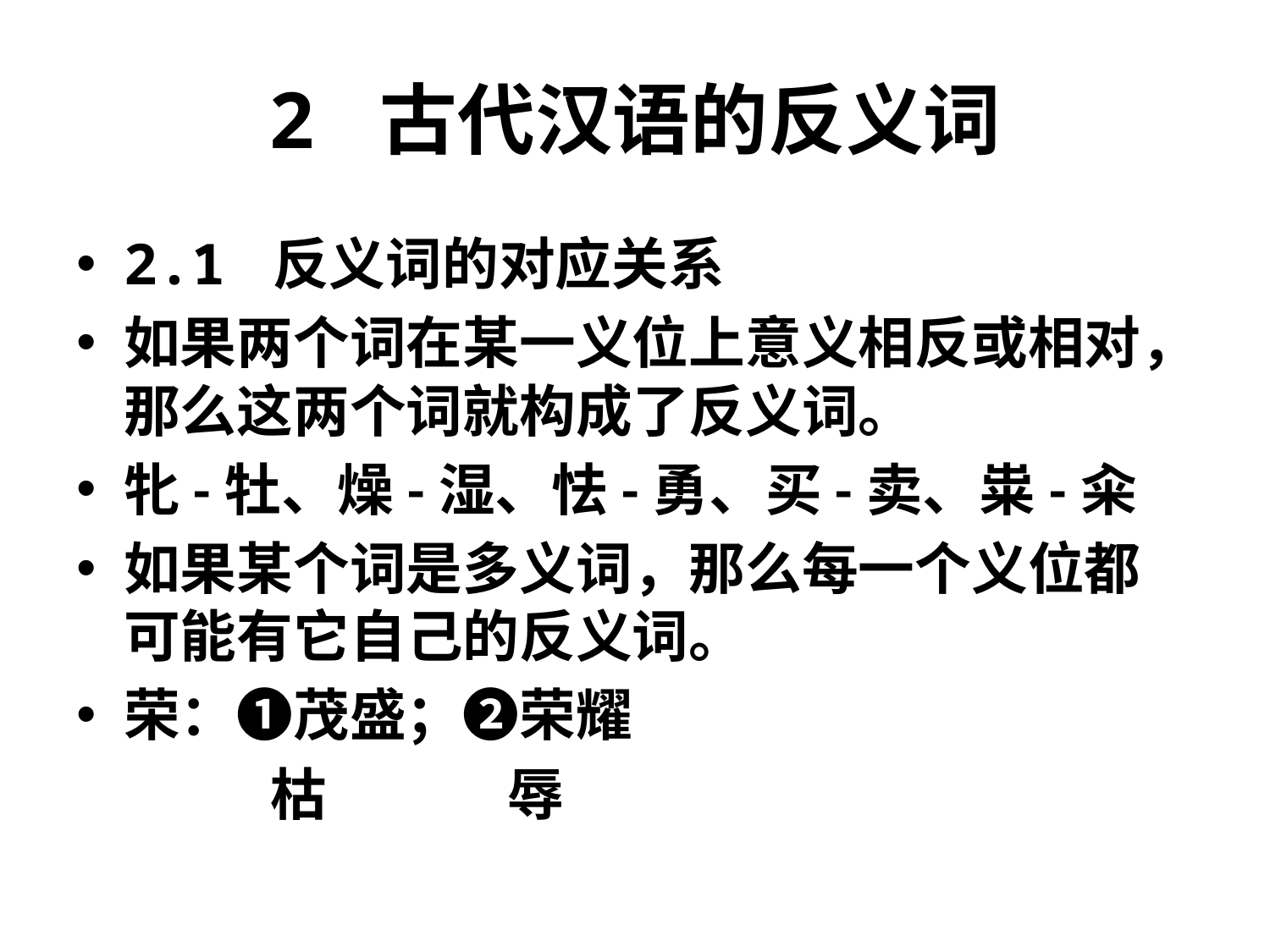

# 2 古代汉语的反义词
2.1 反义词的对应关系
如果两个词在某一义位上意义相反或相对，那么这两个词就构成了反义词。
牝-牡、燥-湿、怯-勇、买-卖、粜-籴
如果某个词是多义词，那么每一个义位都可能有它自己的反义词。
荣：❶茂盛；❷荣耀
              枯              辱